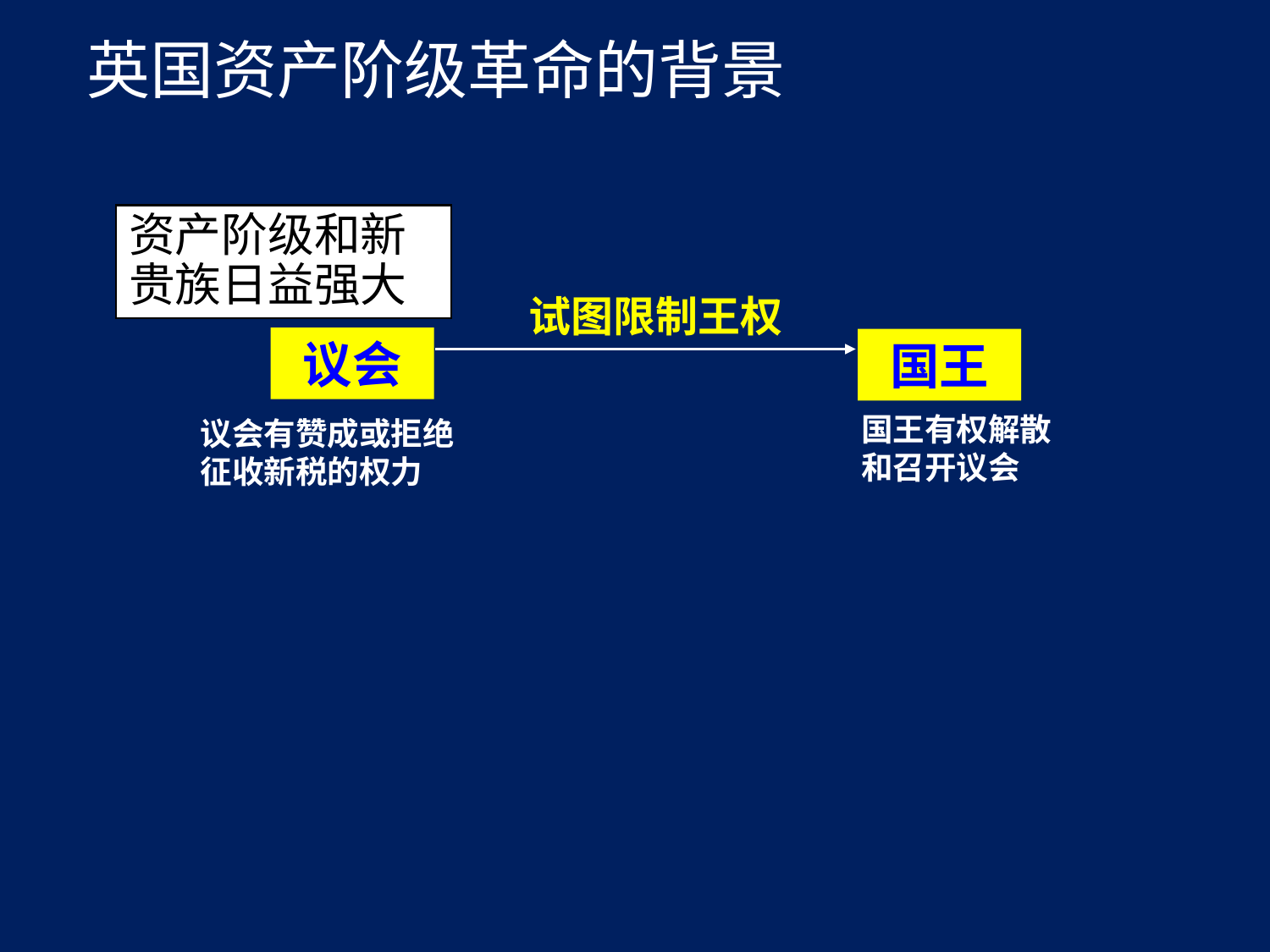

# 英国资产阶级革命的背景
资产阶级和新贵族日益强大
试图限制王权
议会
国王
国王有权解散
和召开议会
议会有赞成或拒绝
征收新税的权力